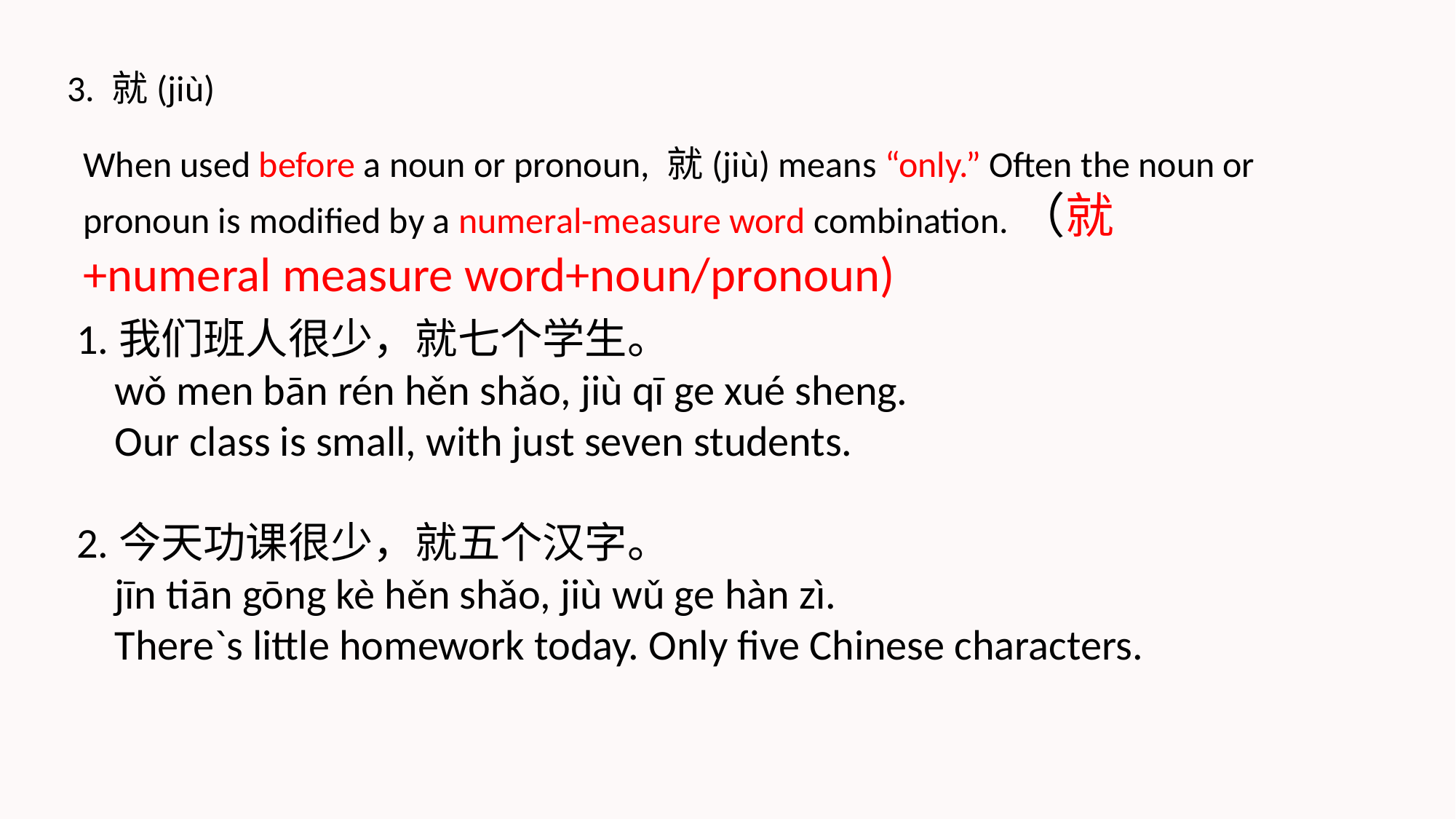

3. 就(jiù)
When used before a noun or pronoun, 就(jiù) means “only.” Often the noun or pronoun is modified by a numeral-measure word combination.（就+numeral measure word+noun/pronoun)
1.我们班人很少，就七个学生。
    wǒ men bān rén hěn shǎo, jiù qī ge xué sheng.
    Our class is small, with just seven students.

2.今天功课很少，就五个汉字。
    jīn tiān gōng kè hěn shǎo, jiù wǔ ge hàn zì.
    There`s little homework today. Only five Chinese characters.